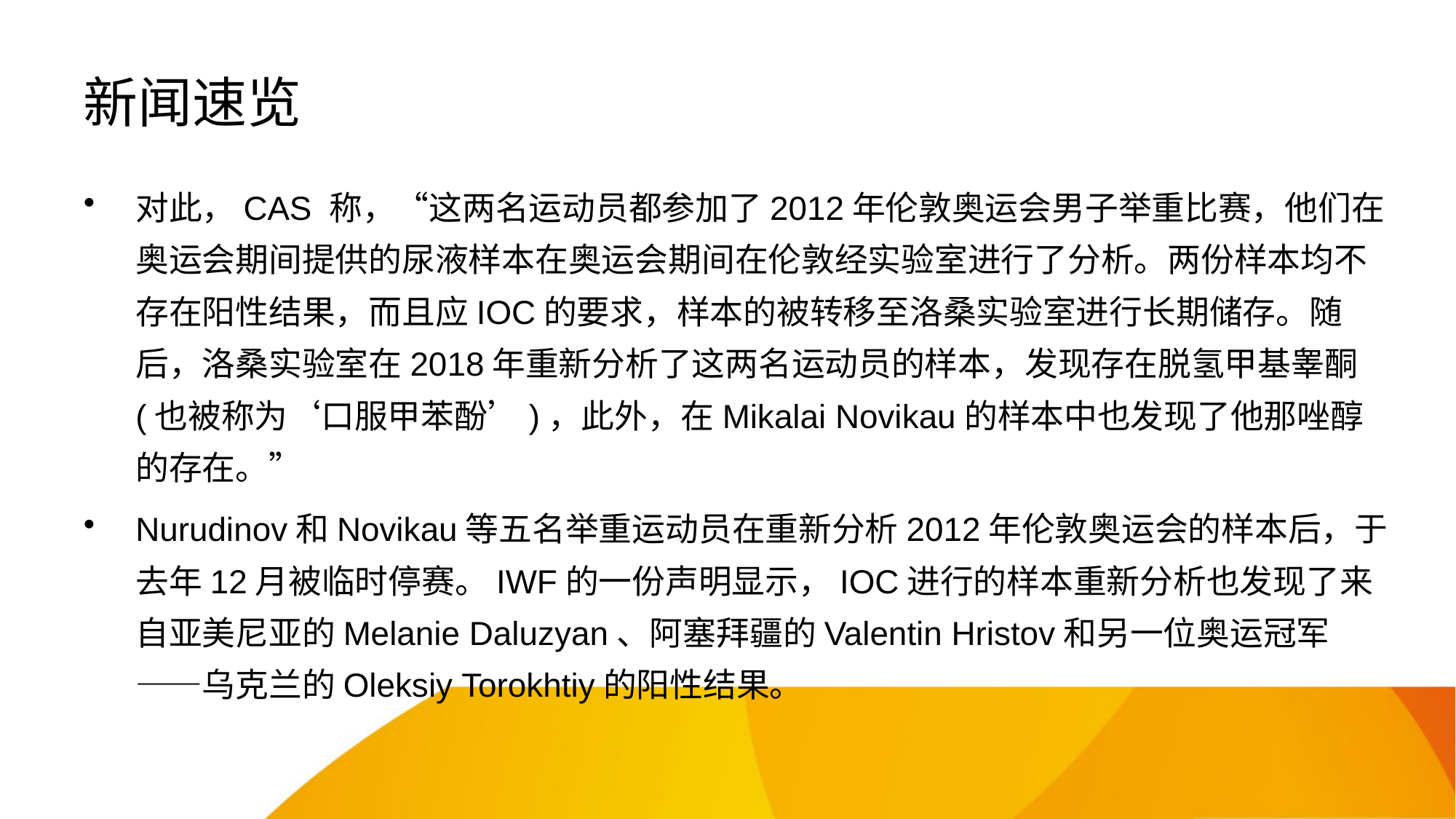

# 新闻速览
对此，CAS 称，“这两名运动员都参加了2012年伦敦奥运会男子举重比赛，他们在奥运会期间提供的尿液样本在奥运会期间在伦敦经实验室进行了分析。两份样本均不存在阳性结果，而且应IOC的要求，样本的被转移至洛桑实验室进行长期储存。随后，洛桑实验室在2018年重新分析了这两名运动员的样本，发现存在脱氢甲基睾酮(也被称为‘口服甲苯酚’)，此外，在Mikalai Novikau的样本中也发现了他那唑醇的存在。”
Nurudinov和Novikau等五名举重运动员在重新分析2012年伦敦奥运会的样本后，于去年12月被临时停赛。IWF的一份声明显示，IOC进行的样本重新分析也发现了来自亚美尼亚的Melanie Daluzyan、阿塞拜疆的Valentin Hristov和另一位奥运冠军——乌克兰的Oleksiy Torokhtiy的阳性结果。